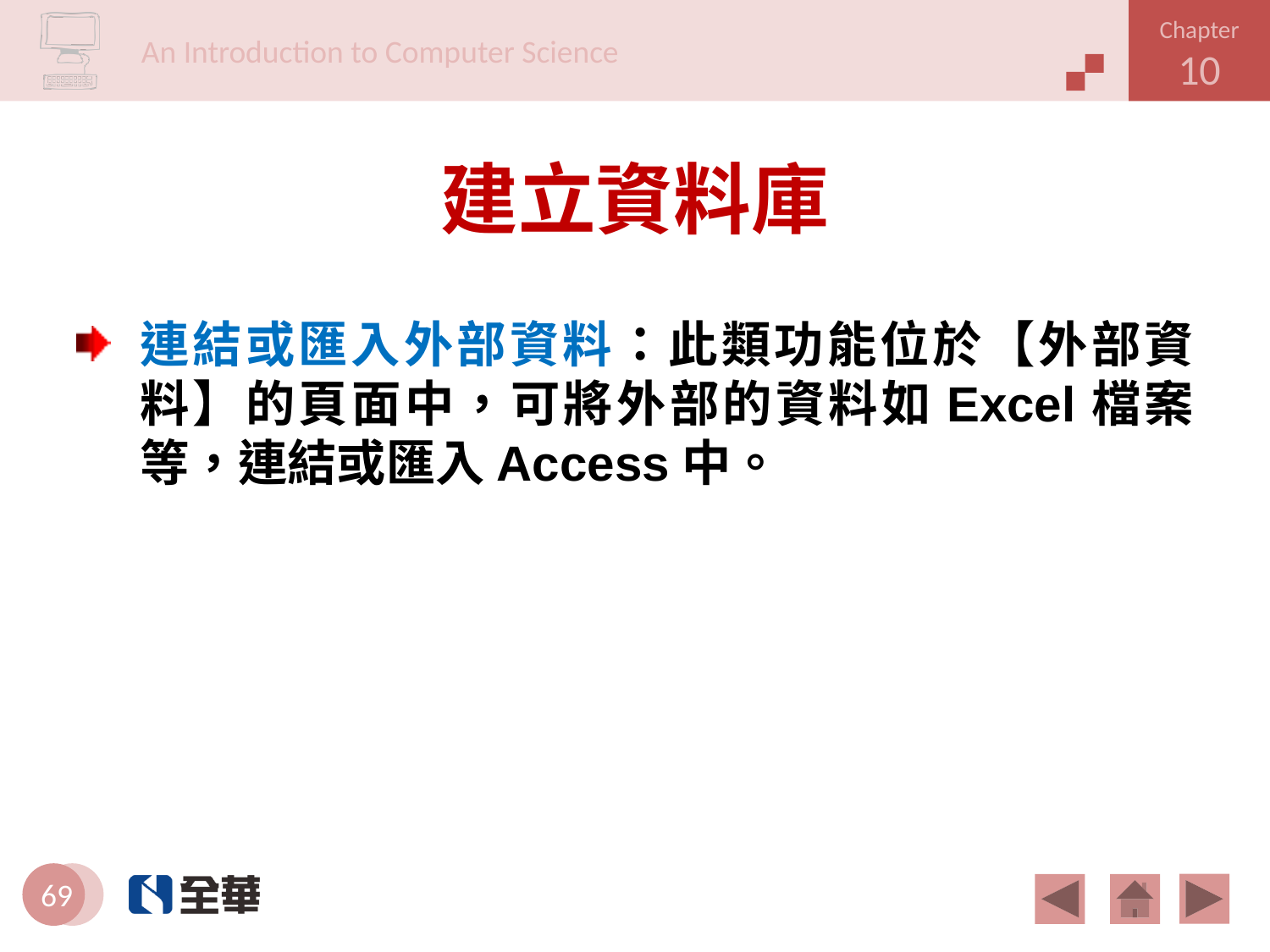

# 建立資料庫
連結或匯入外部資料：此類功能位於【外部資料】的頁面中，可將外部的資料如Excel檔案等，連結或匯入Access中。